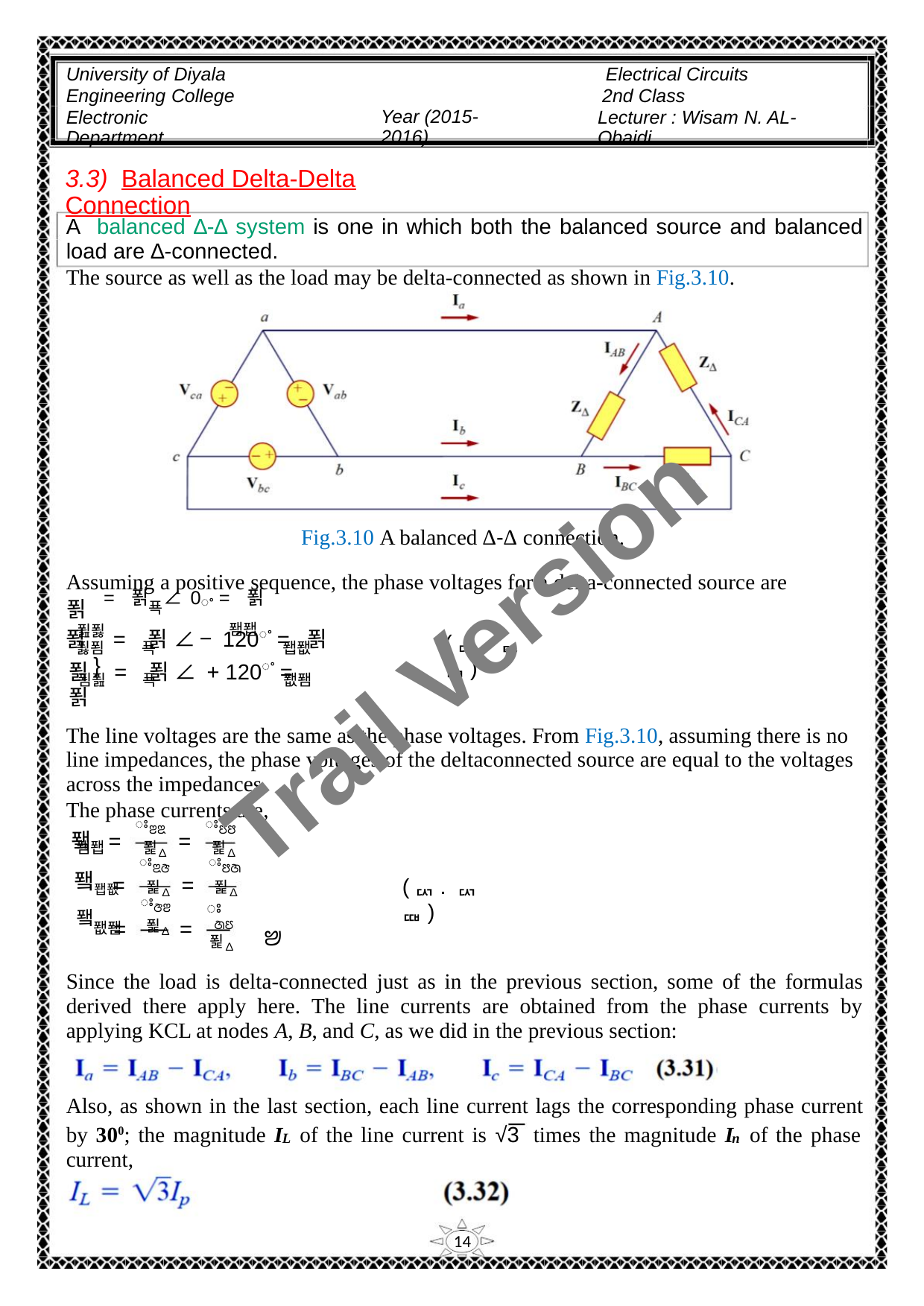

University of Diyala
Engineering College
Electronic Department
Electrical Circuits
2nd Class
Lecturer : Wisam N. AL-Obaidi
Year (2015-2016)
3.3) Balanced Delta-Delta Connection
A balanced ∆-∆ system is one in which both the balanced source and balanced
load are ∆-connected.
The source as well as the load may be delta-connected as shown in Fig.3.10.
Fig.3.10 A balanced ∆-∆ connection.
Assuming a positive sequence, the phase voltages for a delta-connected source are
Trail Version
Trail Version
Trail Version
Trail Version
Trail Version
Trail Version
Trail Version
Trail Version
Trail Version
Trail Version
Trail Version
Trail Version
Trail Version
= 푉푝∠0ꢀ = 푉
퐴퐵
푉
푎푏
푉 = 푉 ∠ − 120ꢀ = 푉 }
(ퟑ. ퟐퟗ)
푏푐
푝
퐵퐶
푉 = 푉 ∠ + 120ꢀ = 푉
푐푎
푝
퐶퐴
The line voltages are the same as the phase voltages. From Fig.3.10, assuming there is no
line impedances, the phase voltages of the deltaconnected source are equal to the voltages
across the impedances.
The phase currents are,
ꢁꢂꢃ
푍∆
ꢁꢃꢆ
푍∆
ꢁꢆꢂ
푍∆
ꢁꢄꢅ
푍∆
ꢁꢅꢇ
푍∆
ꢁ
ꢇꢄ
푍∆
퐼
=
=
=
=
=
=
퐴퐵
퐼퐵퐶
(ퟑ. ퟑퟎ)
퐼퐶퐴
ꢈ
Since the load is delta-connected just as in the previous section, some of the formulas
derived there apply here. The line currents are obtained from the phase currents by
applying KCL at nodes A, B, and C, as we did in the previous section:
Also, as shown in the last section, each line current lags the corresponding phase current
by 300; the magnitude I of the line current is √3 times the magnitude I of the phase
L
n
current,
14